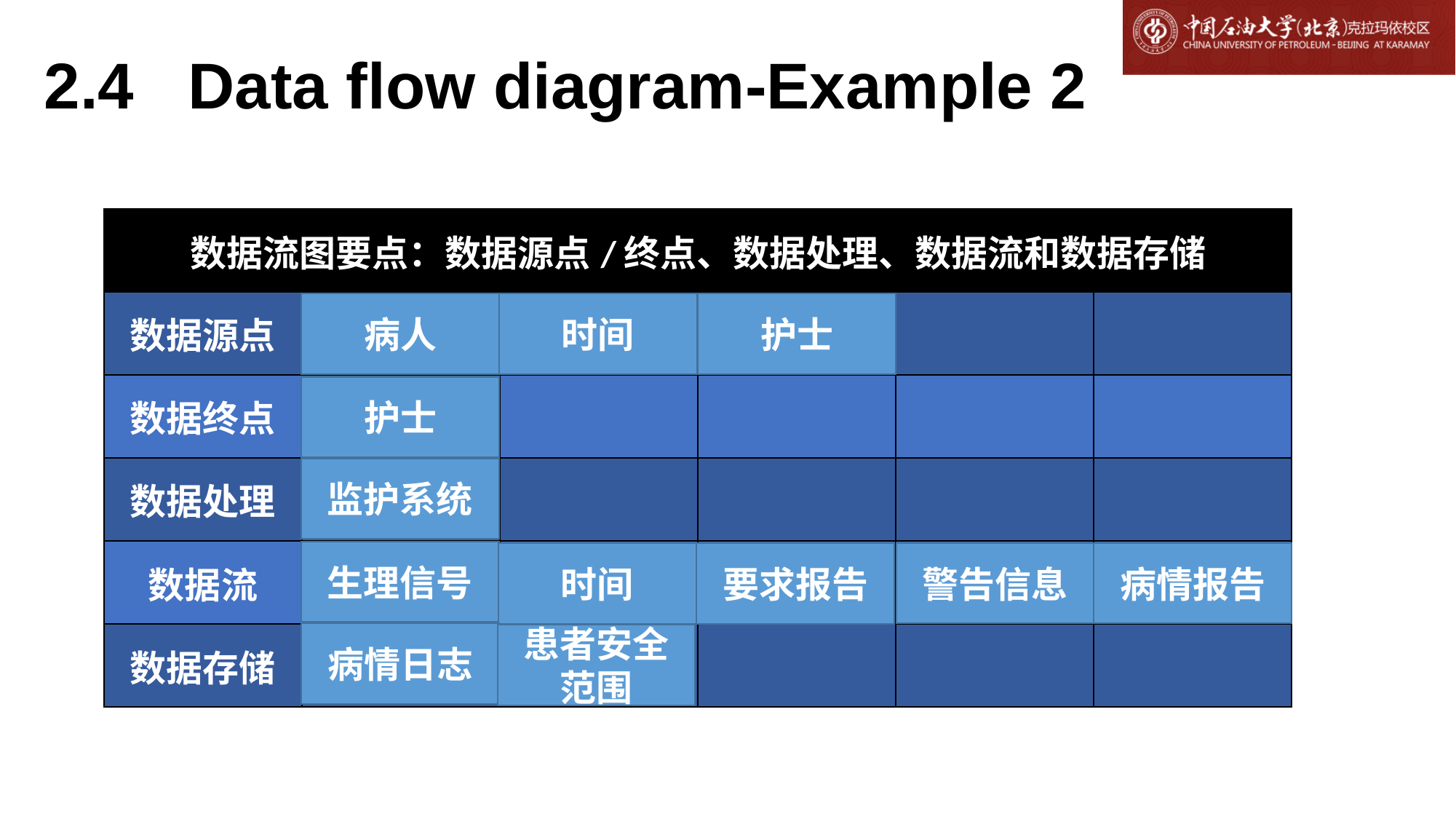

# 2.4   Data flow diagram-Example 2
| 数据流图要点：数据源点/终点、数据处理、数据流和数据存储 |  |  |  |  |  |
| --- | --- | --- | --- | --- | --- |
| 数据源点 |  |  |  |  |  |
| 数据终点 |  |  |  |  |  |
| 数据处理 |  |  |  |  |  |
| 数据流 |  |  |  |  |  |
| 数据存储 |  |  |  |  |  |
病人
时间
护士
护士
监护系统
生理信号
警告信息
病情报告
时间
要求报告
病情日志
患者安全范围